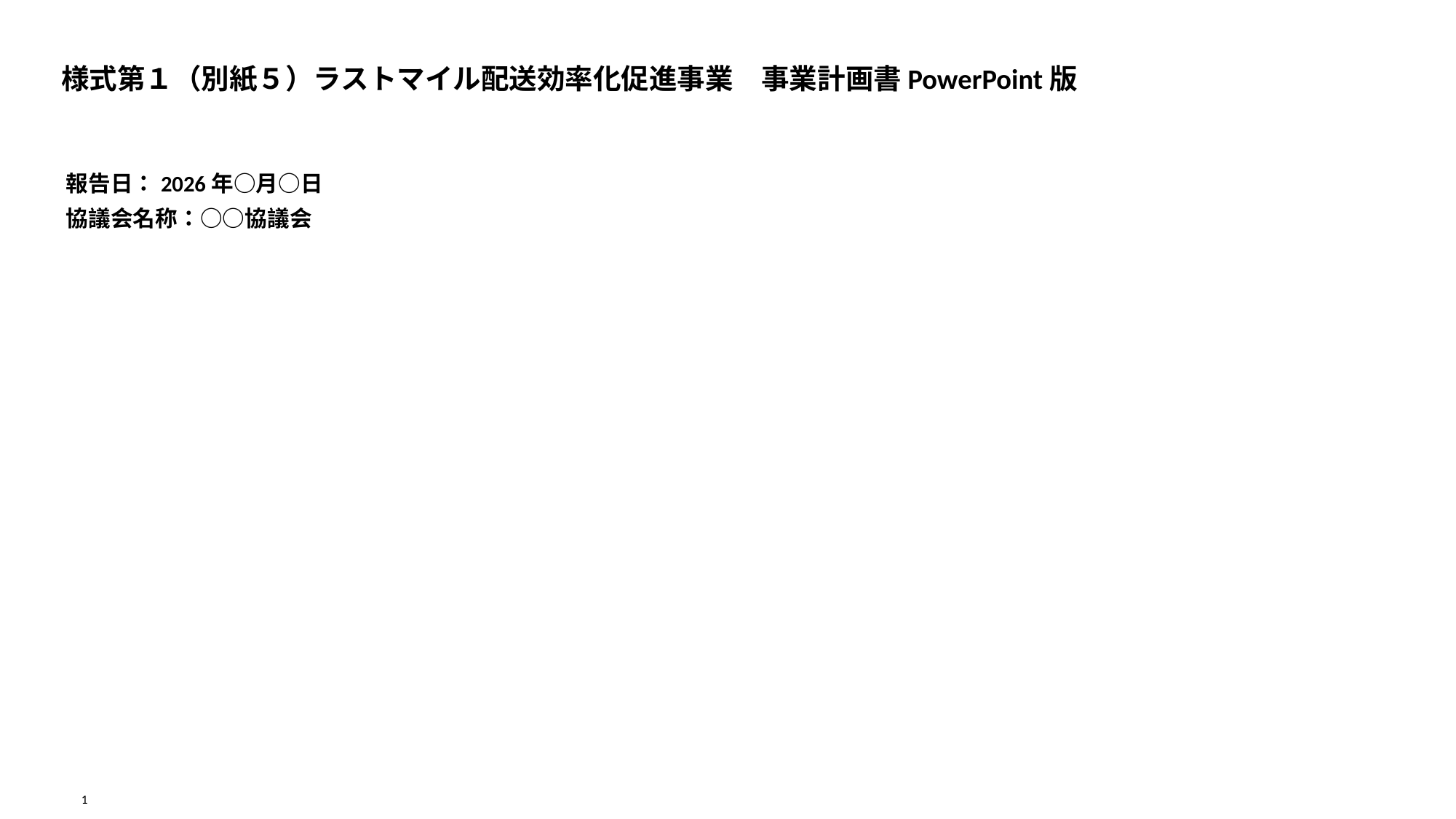

# 様式第１（別紙５）ラストマイル配送効率化促進事業　事業計画書PowerPoint版
報告日：2026年○月○日
協議会名称：○○協議会
1